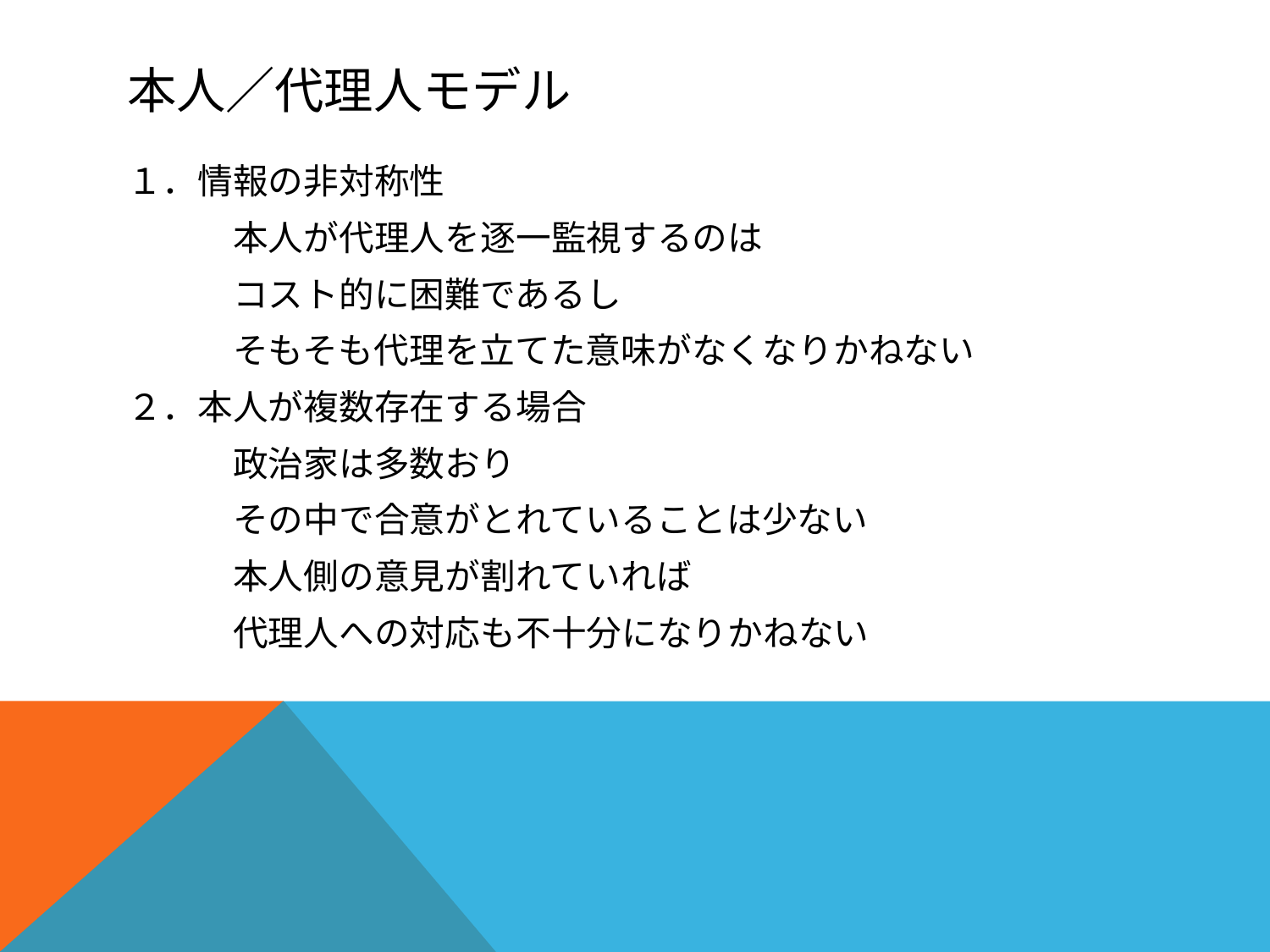

# 本人／代理人モデル
１．情報の非対称性
　　　本人が代理人を逐一監視するのは
　　　コスト的に困難であるし
　　　そもそも代理を立てた意味がなくなりかねない
２．本人が複数存在する場合
　　　政治家は多数おり
　　　その中で合意がとれていることは少ない
　　　本人側の意見が割れていれば
　　　代理人への対応も不十分になりかねない